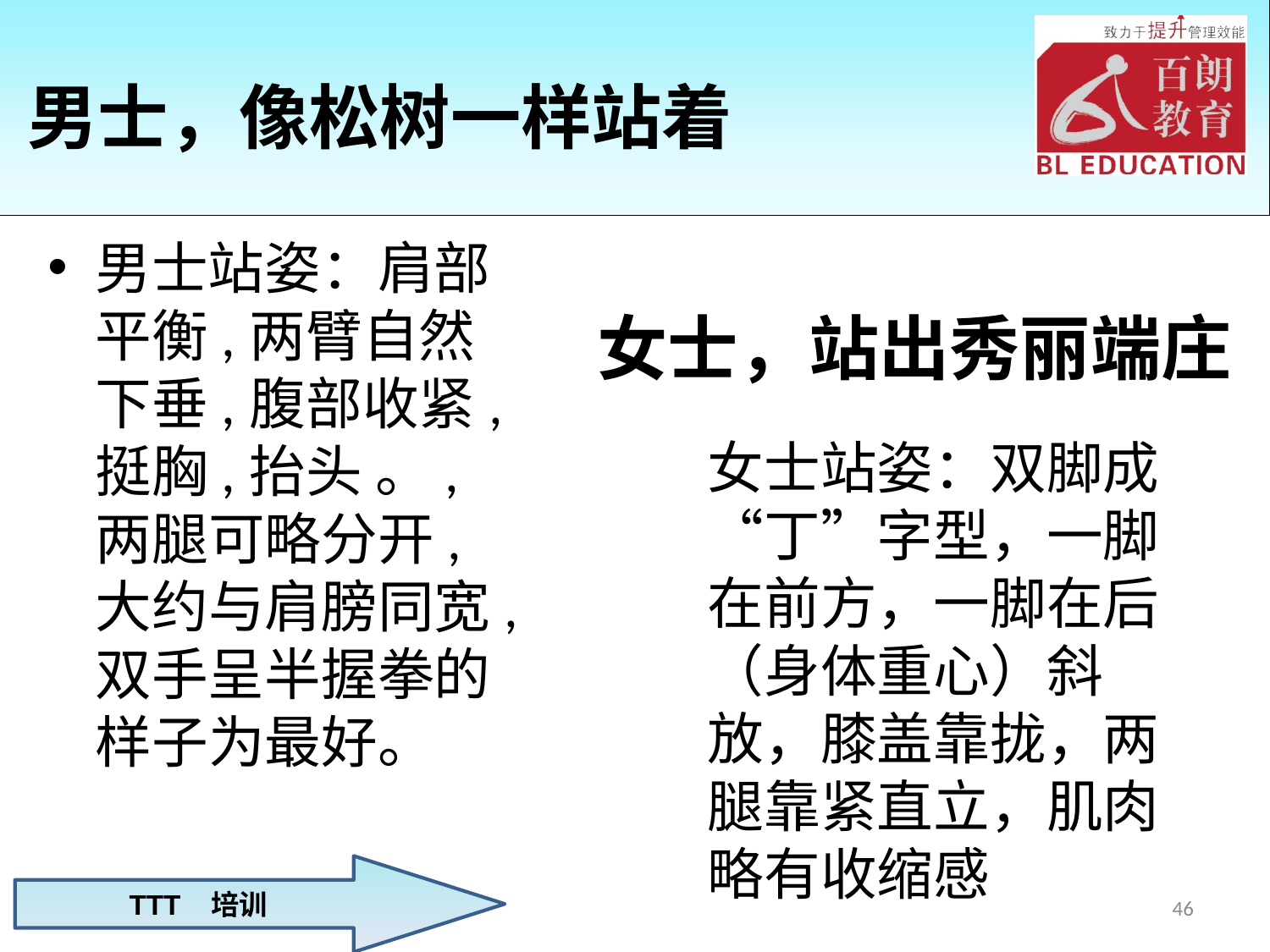

# 男士，像松树一样站着
男士站姿：肩部平衡,两臂自然下垂,腹部收紧,挺胸,抬头 。,两腿可略分开,大约与肩膀同宽,双手呈半握拳的样子为最好。
女士，站出秀丽端庄
女士站姿：双脚成“丁”字型，一脚在前方，一脚在后（身体重心）斜放，膝盖靠拢，两腿靠紧直立，肌肉略有收缩感
46